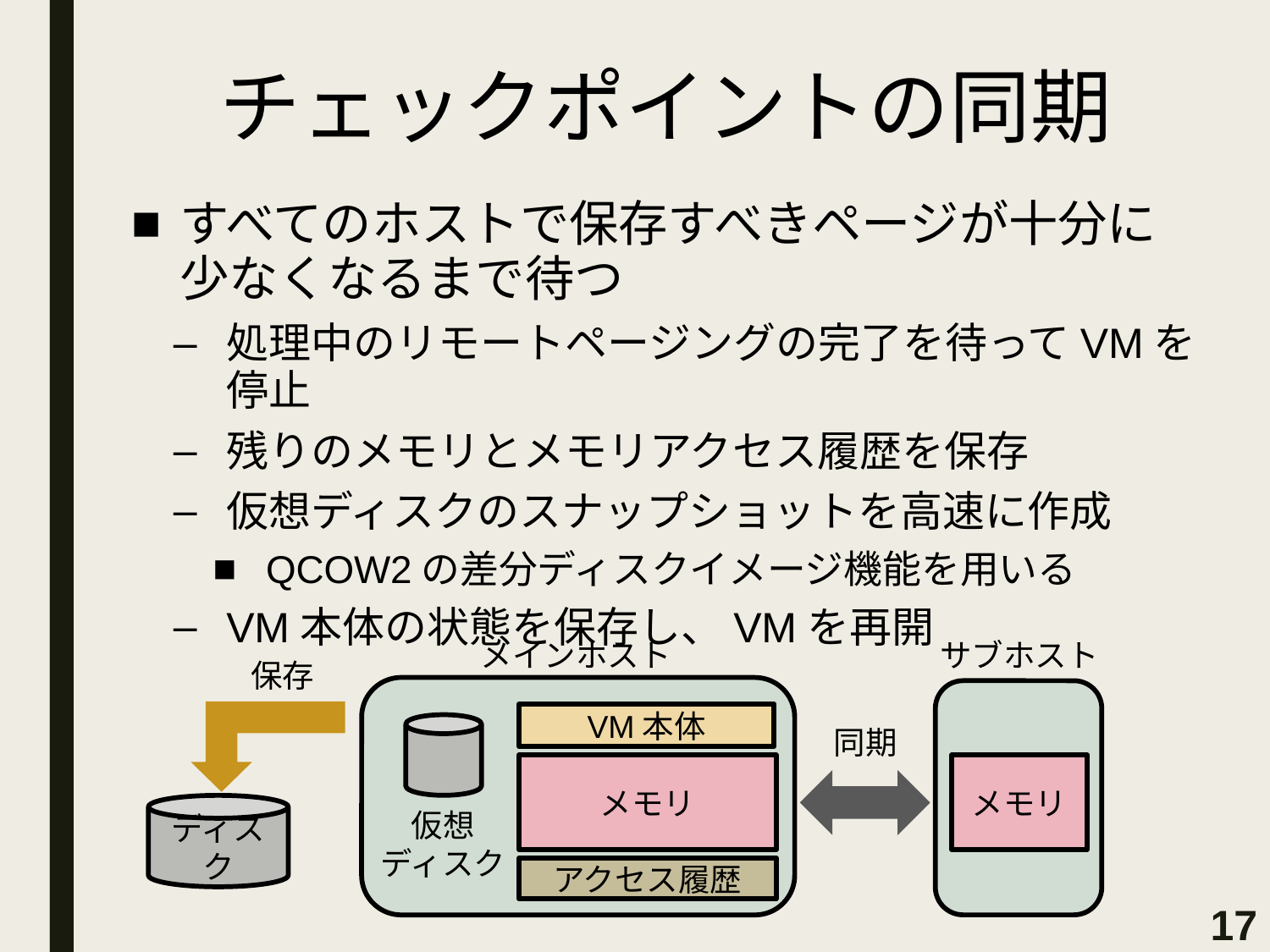

# チェックポイントの同期
すべてのホストで保存すべきページが十分に少なくなるまで待つ
処理中のリモートページングの完了を待ってVMを停止
残りのメモリとメモリアクセス履歴を保存
仮想ディスクのスナップショットを高速に作成
QCOW2の差分ディスクイメージ機能を用いる
VM本体の状態を保存し、VMを再開
メインホスト
サブホスト
保存

VM本体

同期
メモリ
メモリ

ディスク
仮想
ディスク
アクセス履歴
17